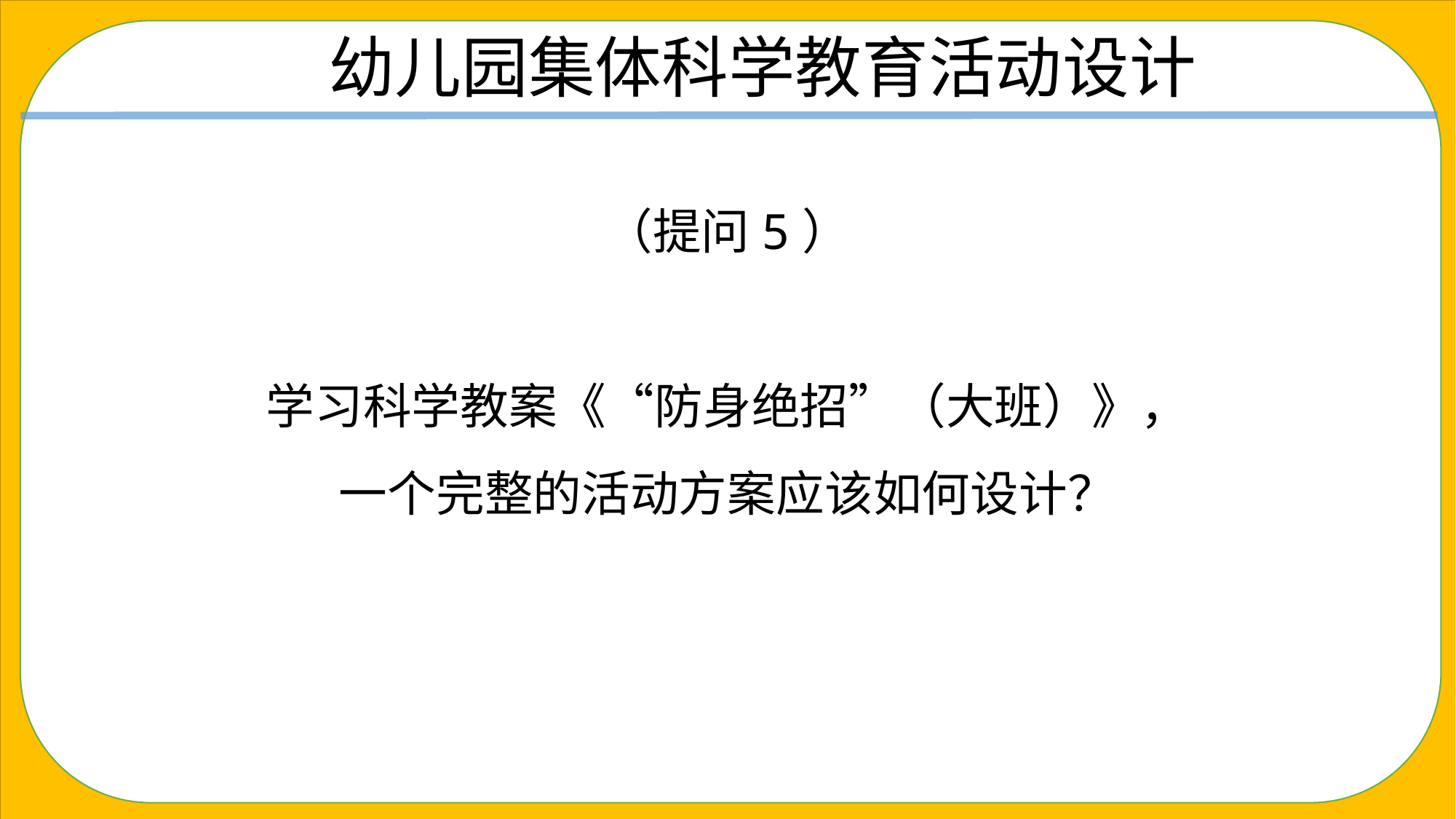

幼儿园集体科学教育活动设计

（提问5）

学习科学教案《“防身绝招”（大班）》，
一个完整的活动方案应该如何设计？